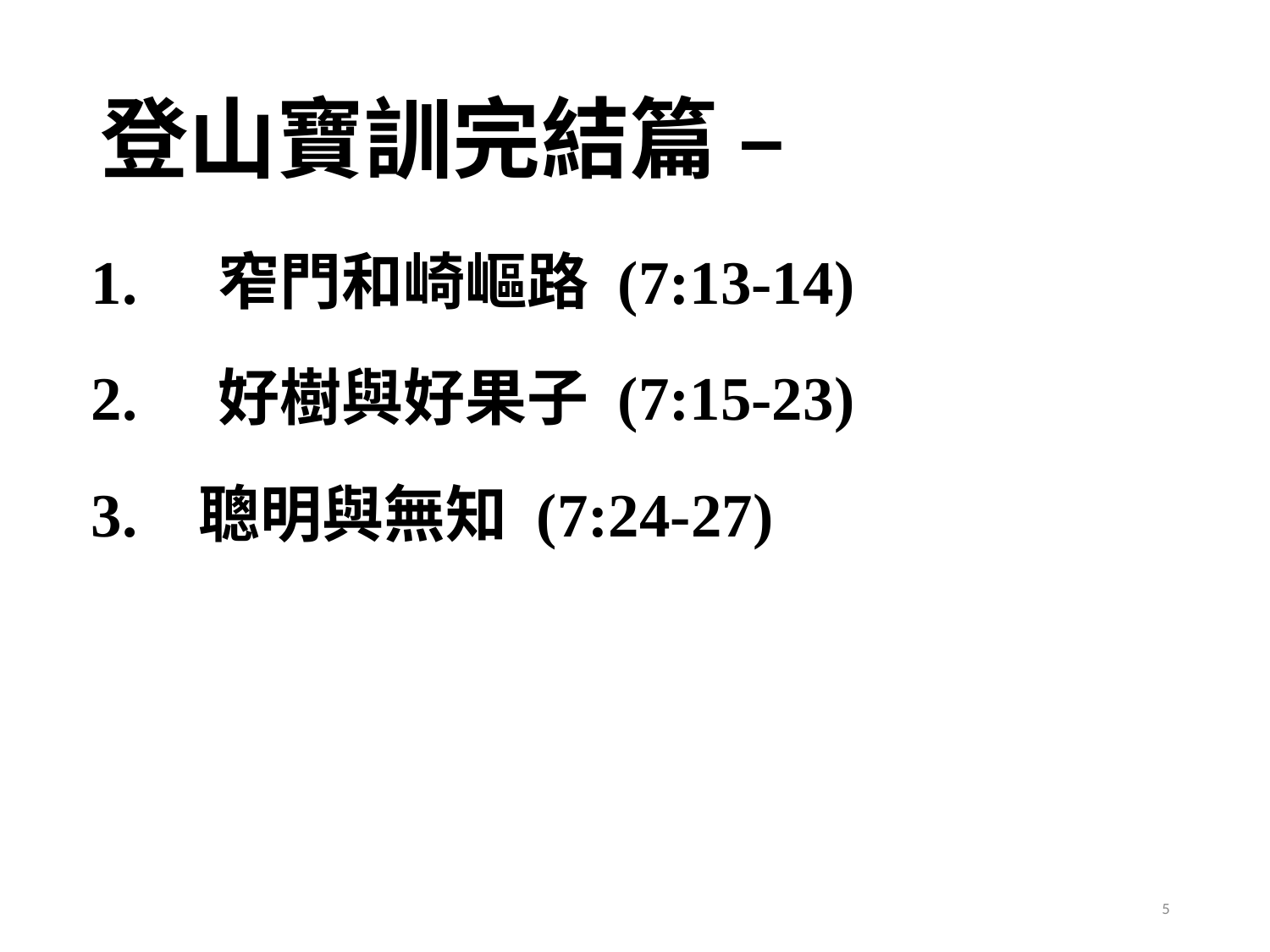

# 登山寶訓完結篇 –
1.	窄門和崎嶇路 (7:13-14)
2.	好樹與好果子 (7:15-23)
3.   聰明與無知 (7:24-27)

5